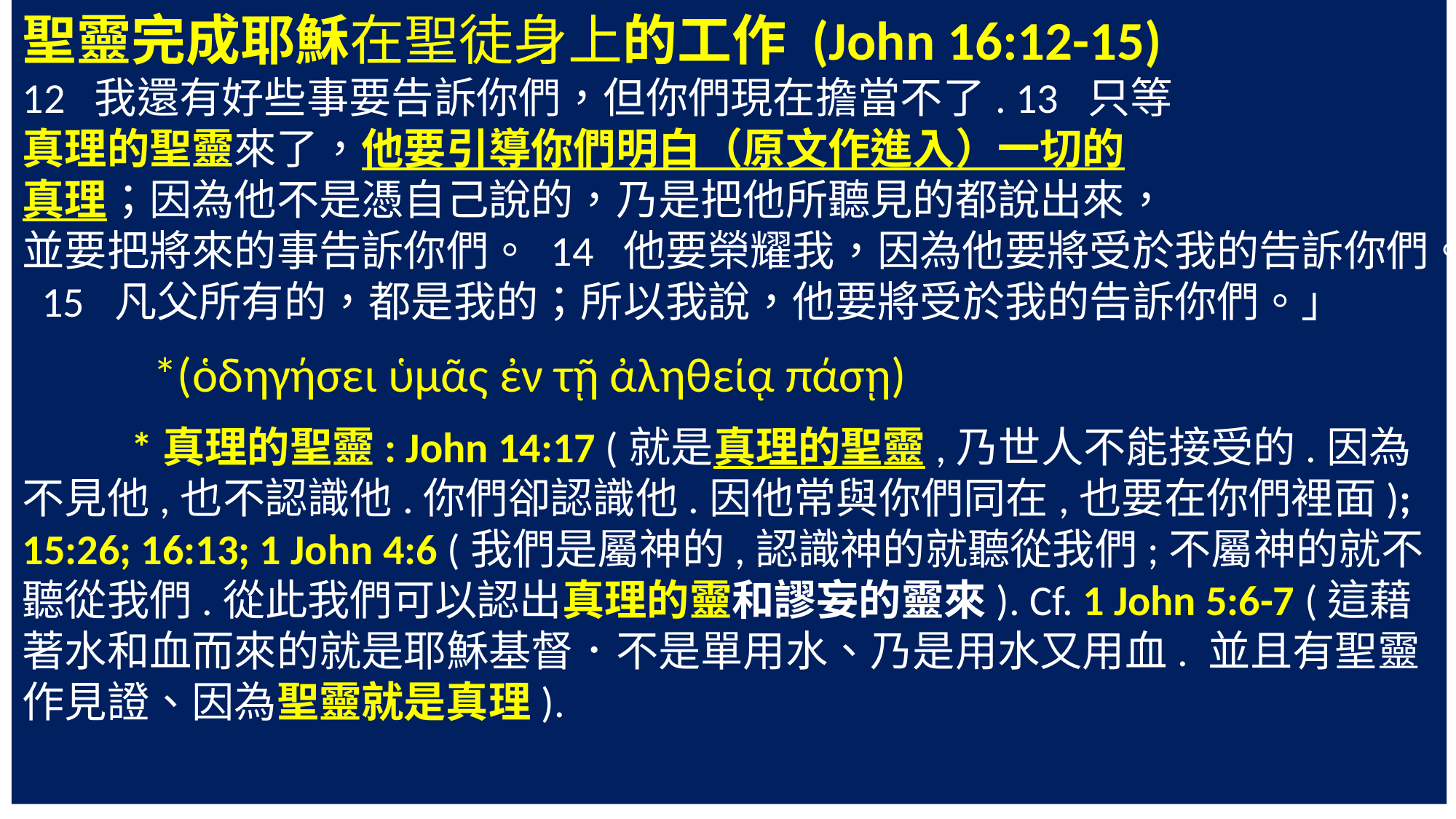

聖靈完成耶穌在聖徒身上的工作 (John 16:12-15)
12  我還有好些事要告訴你們，但你們現在擔當不了. 13  只等
真理的聖靈來了，他要引導你們明白（原文作進入）一切的
真理；因為他不是憑自己說的，乃是把他所聽見的都說出來，
並要把將來的事告訴你們。 14  他要榮耀我，因為他要將受於我的告訴你們。 15  凡父所有的，都是我的；所以我說，他要將受於我的告訴你們。」

            *(ὁδηγήσει ὑμᾶς ἐν τῇ ἀληθείᾳ πάσῃ)

	*真理的聖靈: John 14:17 (就是真理的聖靈,乃世人不能接受的.因為不見他,也不認識他.你們卻認識他.因他常與你們同在,也要在你們裡面); 15:26; 16:13; 1 John 4:6 (我們是屬神的,認識神的就聽從我們;不屬神的就不聽從我們.從此我們可以認出真理的靈和謬妄的靈來). Cf. 1 John 5:6-7 (這藉著水和血而來的就是耶穌基督．不是單用水、乃是用水又用血. 並且有聖靈作見證、因為聖靈就是真理).